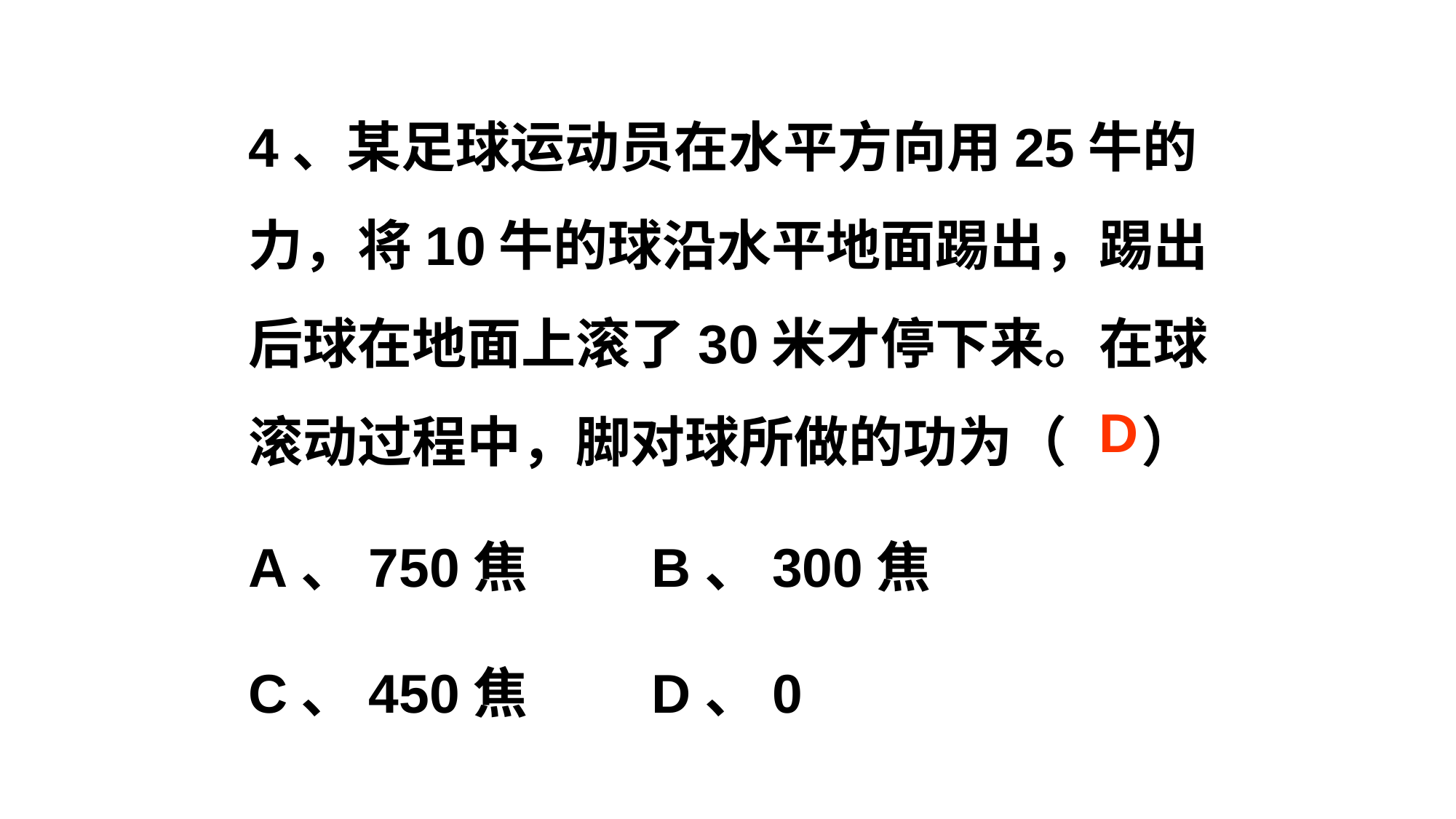

4、某足球运动员在水平方向用25牛的力，将10牛的球沿水平地面踢出，踢出后球在地面上滚了30米才停下来。在球滚动过程中，脚对球所做的功为（      ）
A、750焦         B、300焦
C、450焦         D、0
D